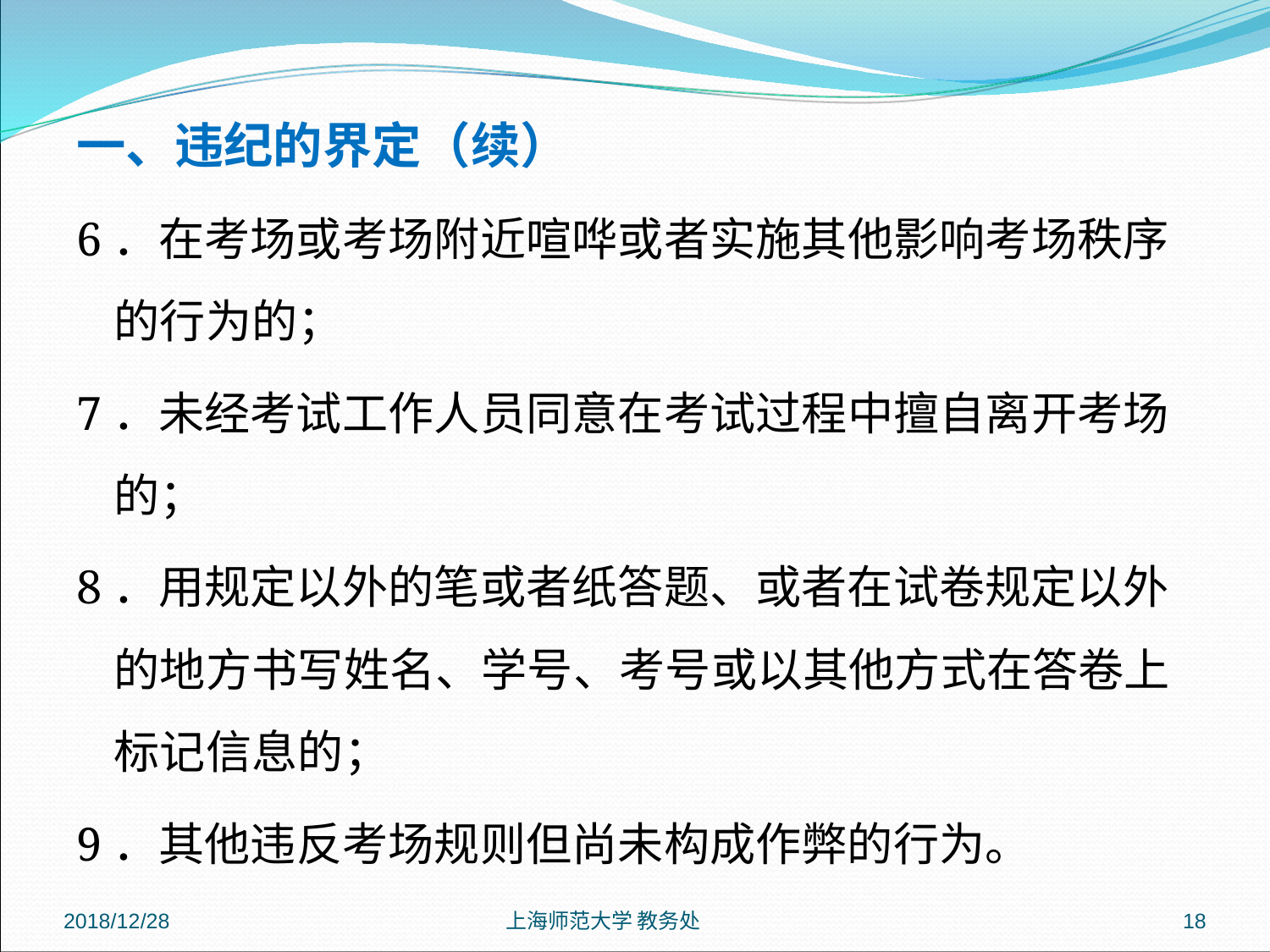

一、违纪的界定（续）
6．在考场或考场附近喧哗或者实施其他影响考场秩序的行为的；
7．未经考试工作人员同意在考试过程中擅自离开考场的；
8．用规定以外的笔或者纸答题、或者在试卷规定以外的地方书写姓名、学号、考号或以其他方式在答卷上标记信息的；
9．其他违反考场规则但尚未构成作弊的行为。
2018/12/28
上海师范大学 教务处
18